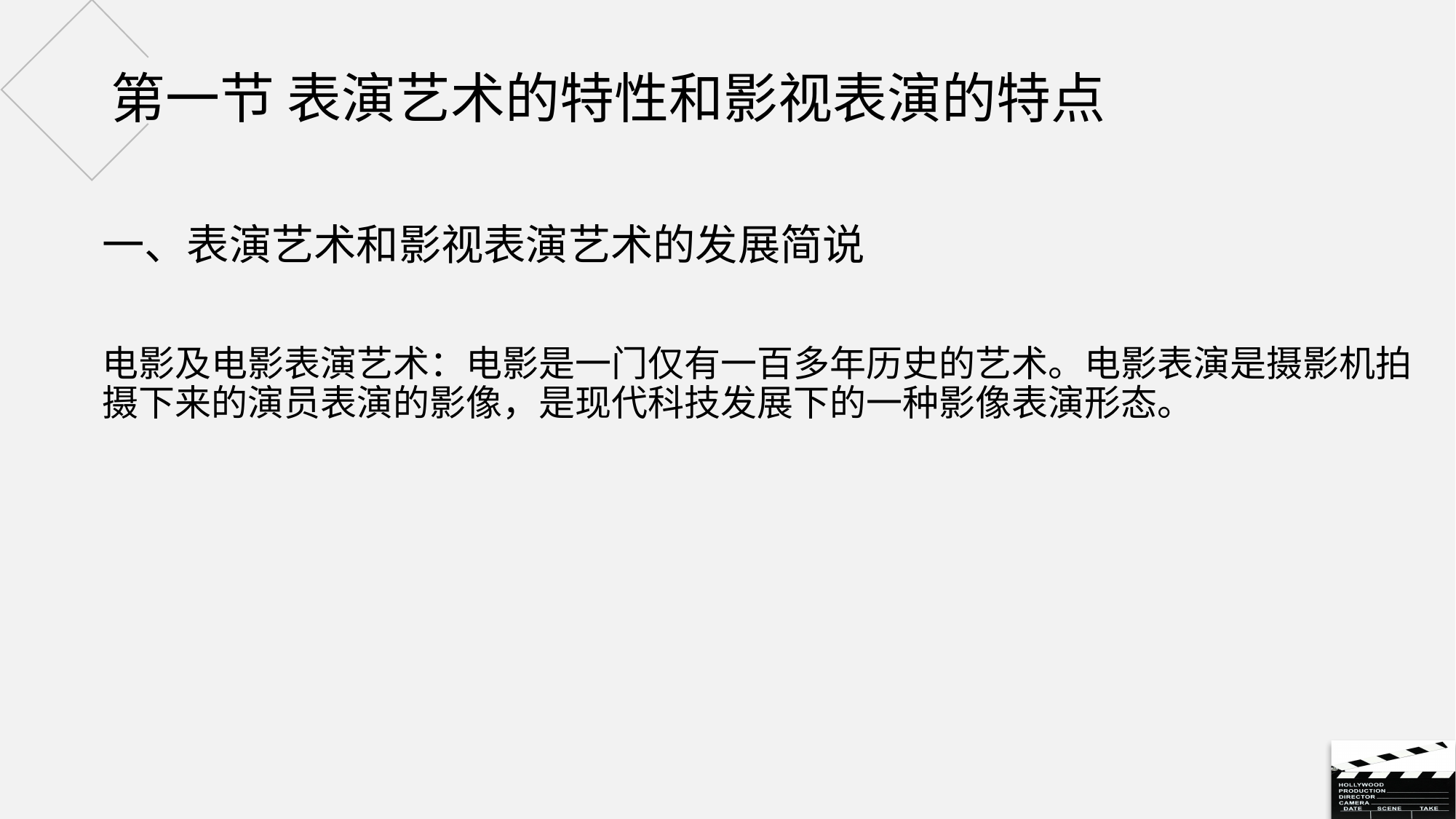

# 第一节 表演艺术的特性和影视表演的特点
一、表演艺术和影视表演艺术的发展简说

电影及电影表演艺术：电影是一门仅有一百多年历史的艺术。电影表演是摄影机拍摄下来的演员表演的影像，是现代科技发展下的一种影像表演形态。